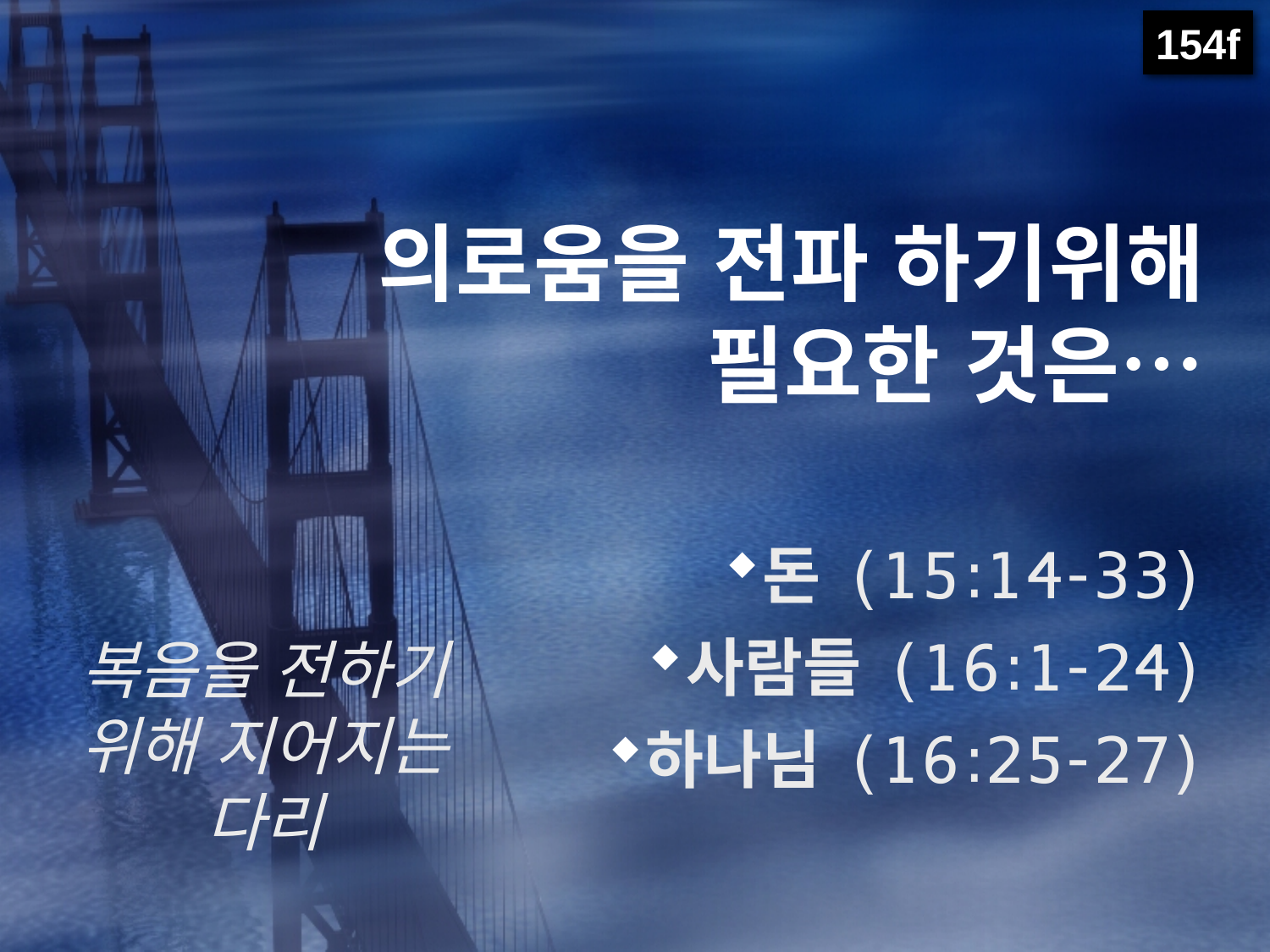

154f
의로움을 전파 하기위해 필요한 것은…
돈 (15:14-33)‏
사람들 (16:1-24)‏
하나님 (16:25-27)‏
복음을 전하기 위해 지어지는 다리